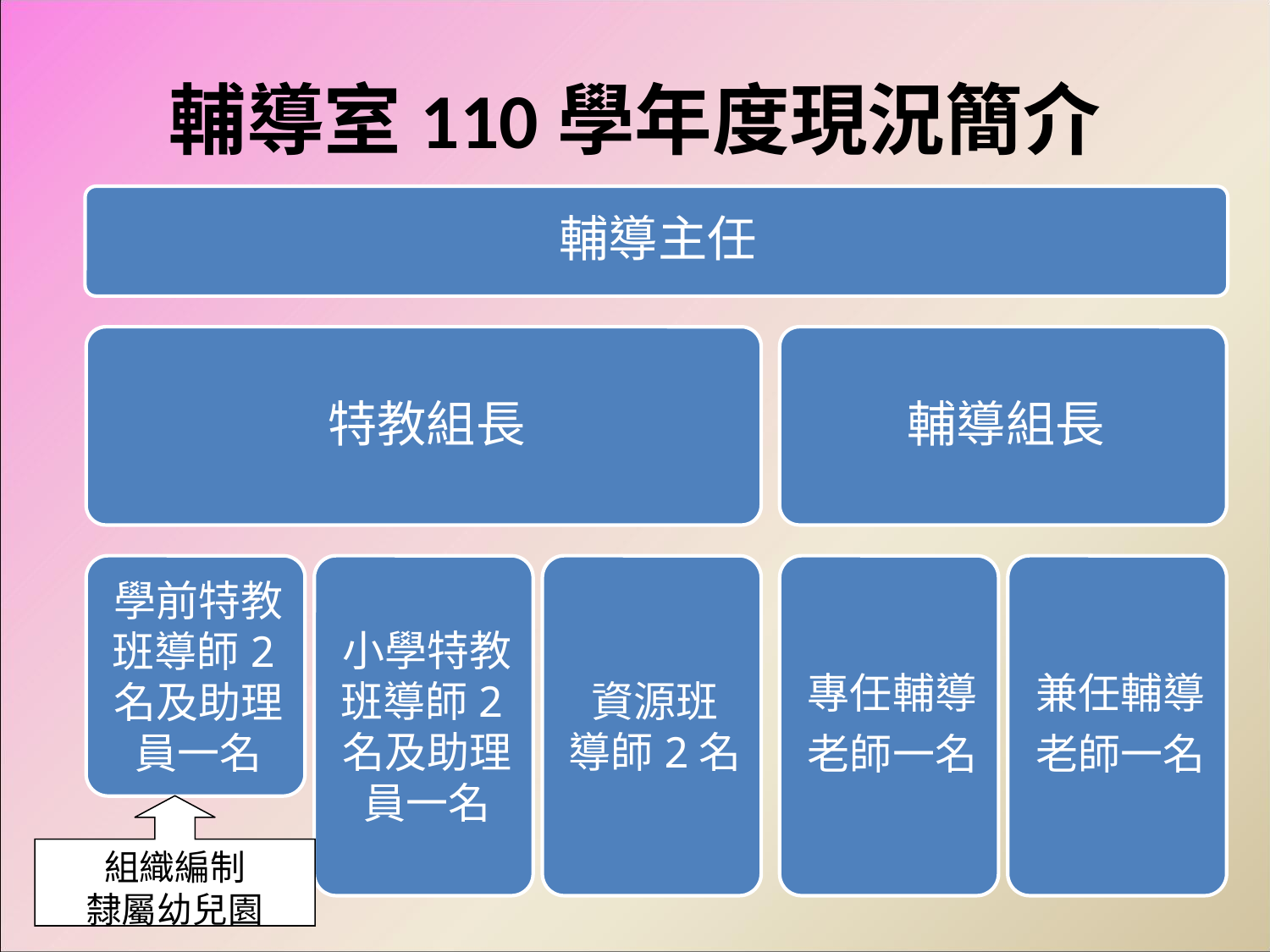

# 輔導室110學年度現況簡介
輔導主任
特教組長
學前特教班導師2名及助理員一名
小學特教班導師2名及助理員一名
資源班
導師2名
輔導組長
專任輔導
老師一名
兼任輔導
老師一名
組織編制
隸屬幼兒園